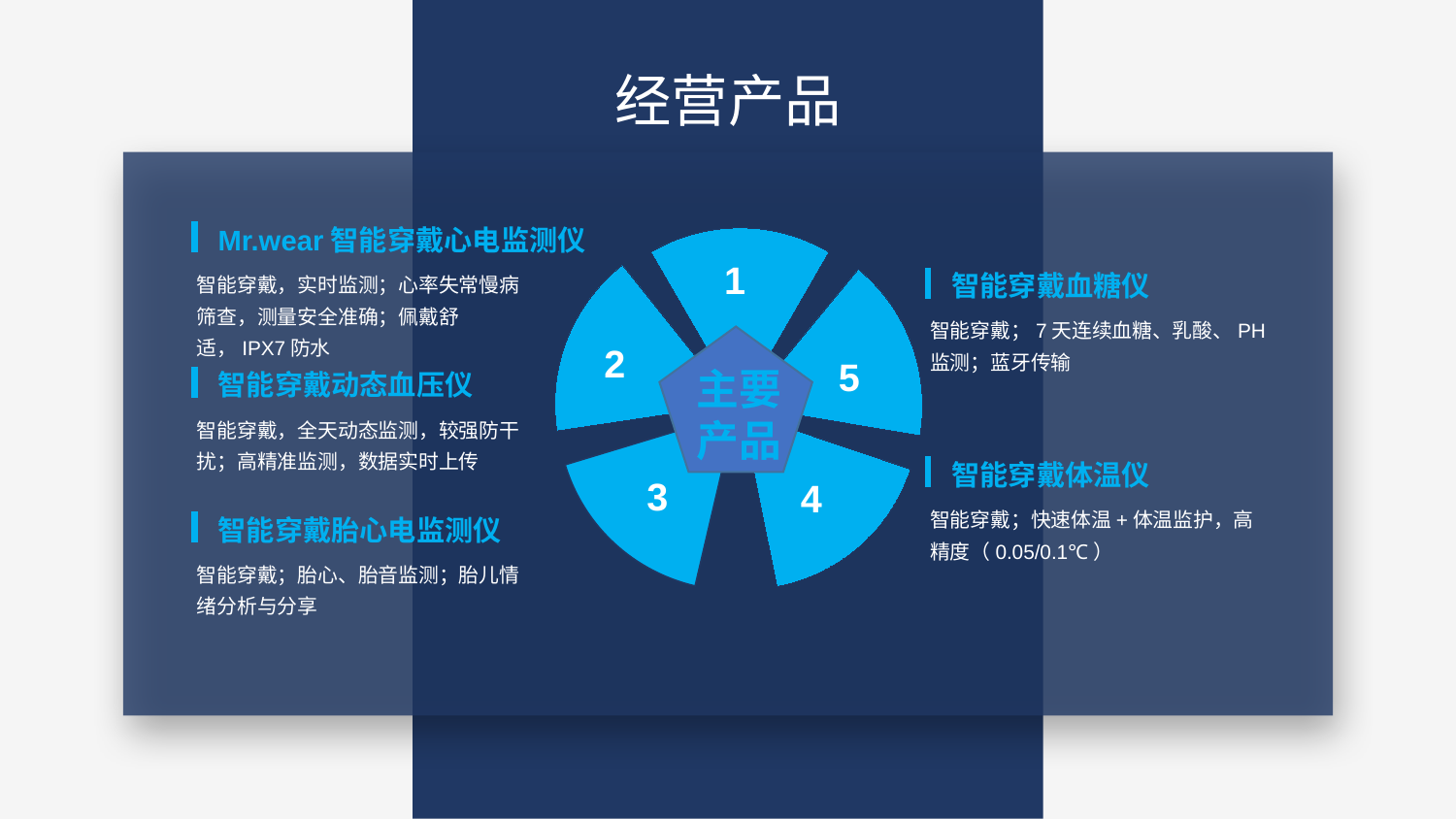

经营产品

Mr.wear智能穿戴心电监测仪
智能穿戴，实时监测；心率失常慢病筛查，测量安全准确；佩戴舒适，IPX7防水

1
智能穿戴血糖仪
智能穿戴；7天连续血糖、乳酸、PH监测；蓝牙传输

2
5
主要
产品
智能穿戴动态血压仪
智能穿戴，全天动态监测，较强防干扰；高精准监测，数据实时上传

智能穿戴体温仪
智能穿戴；快速体温+体温监护，高精度（0.05/0.1℃）
3
4
智能穿戴胎心电监测仪
智能穿戴；胎心、胎音监测；胎儿情绪分析与分享